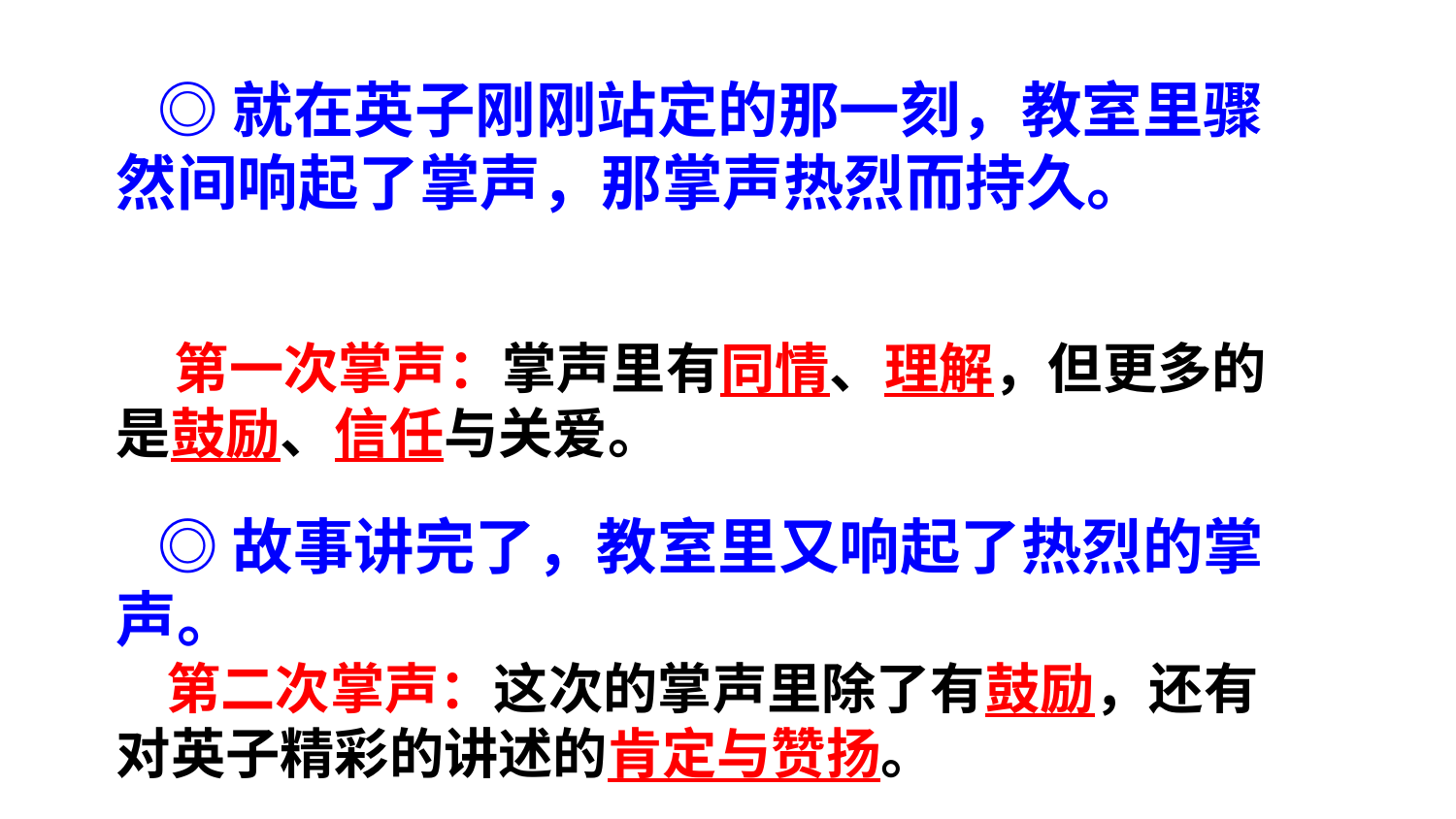

◎就在英子刚刚站定的那一刻，教室里骤然间响起了掌声，那掌声热烈而持久。

      第一次掌声：掌声里有同情、理解，但更多的是鼓励、信任与关爱。

   ◎故事讲完了，教室里又响起了热烈的掌声。
   第二次掌声：这次的掌声里除了有鼓励，还有对英子精彩的讲述的肯定与赞扬。